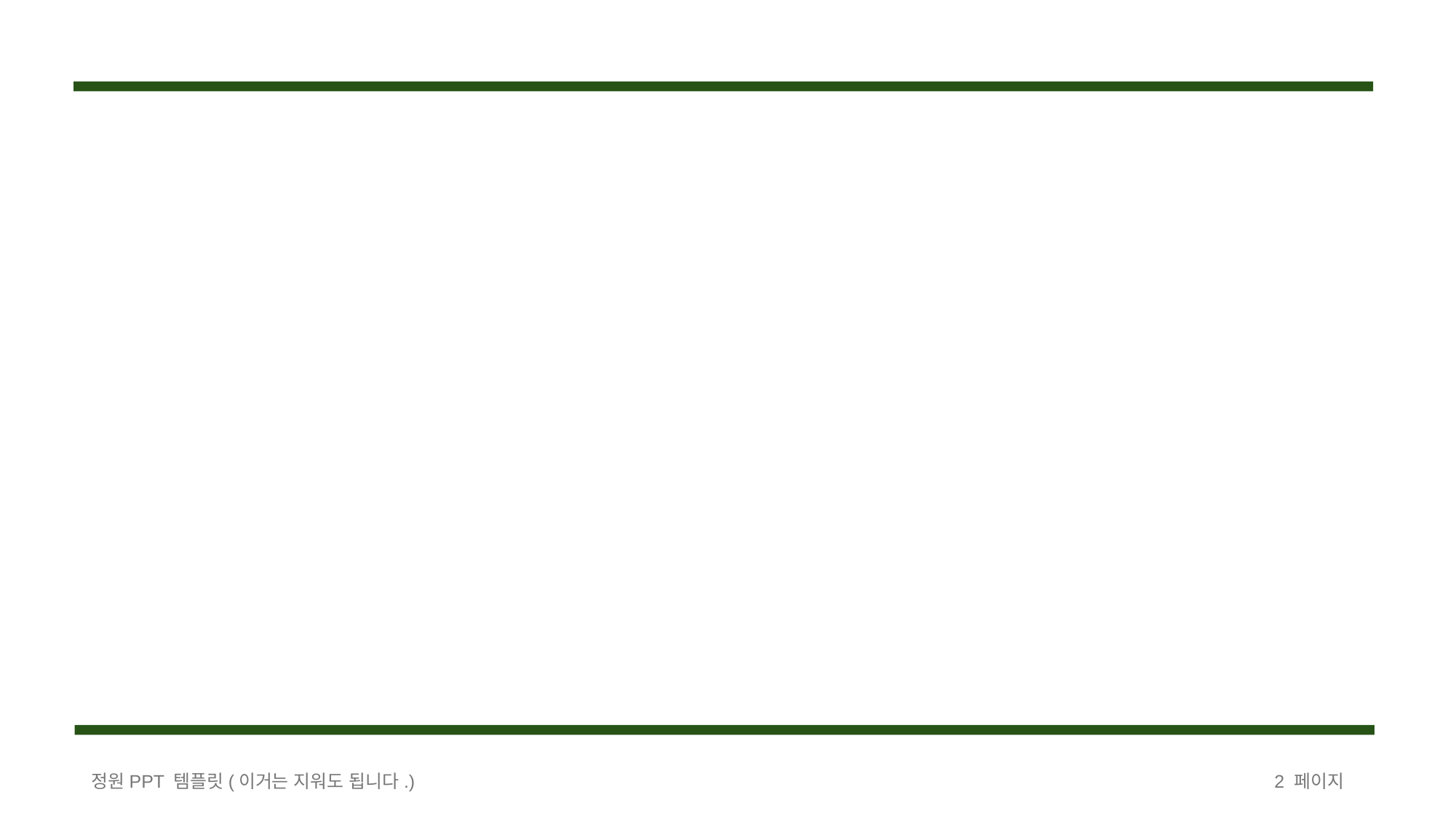

#

2 페이지
정원PPT 템플릿(이거는 지워도 됩니다.)